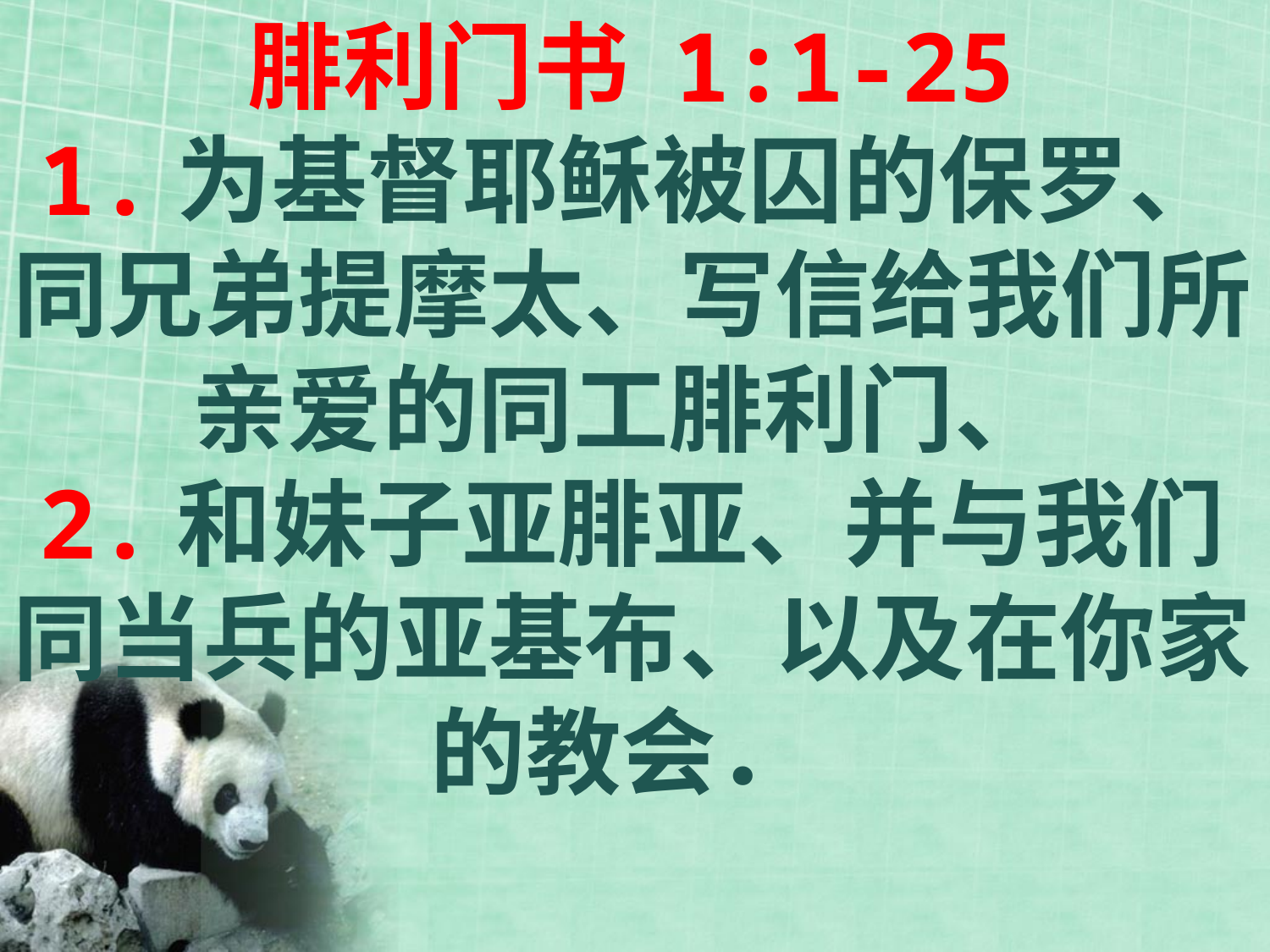

腓利门书 1:1-25
1.为基督耶稣被囚的保罗、同兄弟提摩太、写信给我们所亲爱的同工腓利门、
2.和妹子亚腓亚、并与我们同当兵的亚基布、以及在你家的教会．